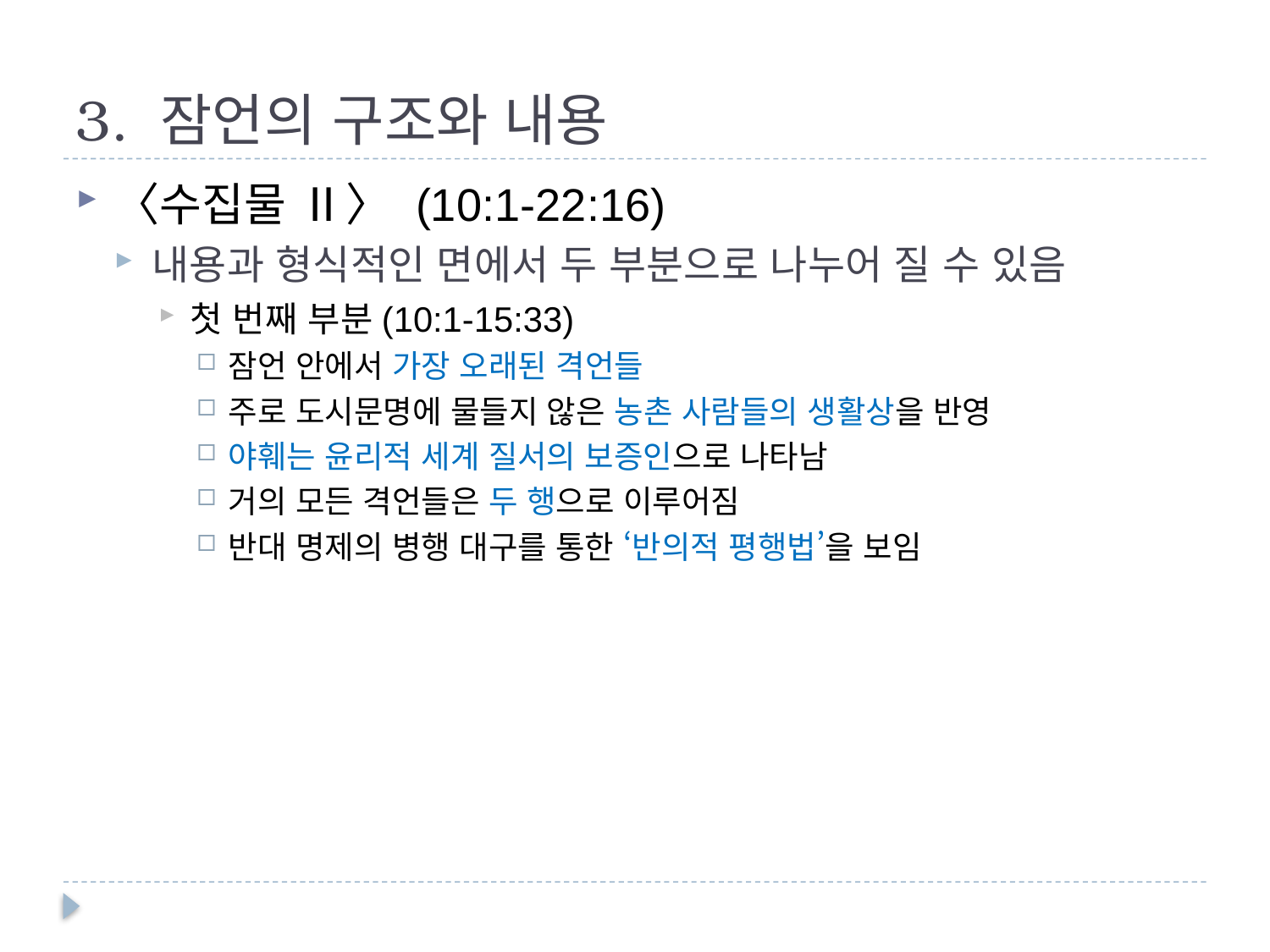

# 3. 잠언의 구조와 내용
〈수집물 Ⅱ〉 (10:1-22:16)
내용과 형식적인 면에서 두 부분으로 나누어 질 수 있음
첫 번째 부분(10:1-15:33)
잠언 안에서 가장 오래된 격언들
주로 도시문명에 물들지 않은 농촌 사람들의 생활상을 반영
야훼는 윤리적 세계 질서의 보증인으로 나타남
거의 모든 격언들은 두 행으로 이루어짐
반대 명제의 병행 대구를 통한 ‘반의적 평행법’을 보임